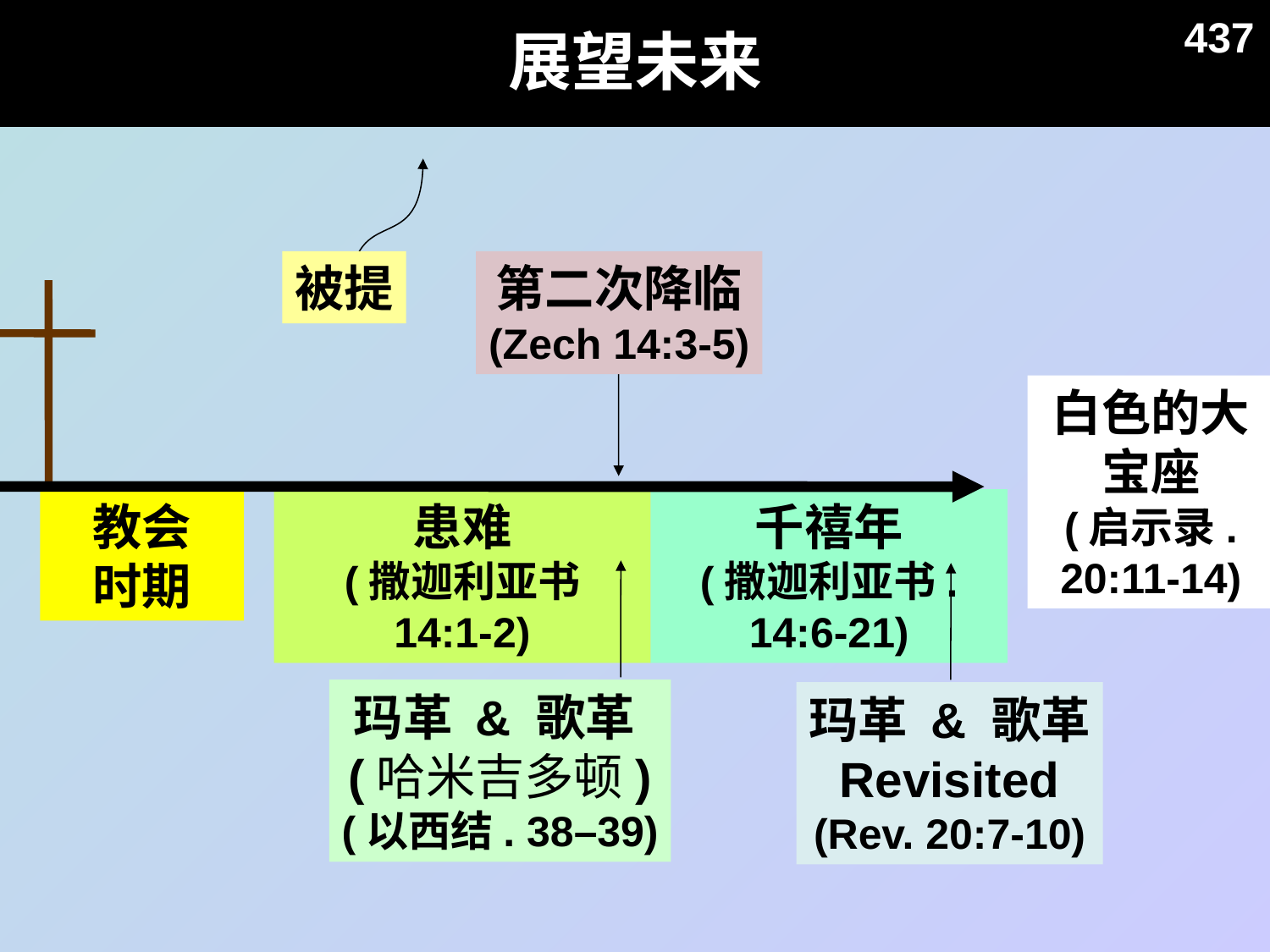

展望未来
437
被提
第二次降临
(Zech 14:3-5)

白色的大宝座
(启示录. 20:11-14)

教会
时期
患难
(撒迦利亚书 14:1-2)
千禧年
(撒迦利亚书. 14:6-21)

玛革 & 歌革
(哈米吉多顿)
(以西结. 38–39)
玛革 & 歌革
Revisited
(Rev. 20:7-10)